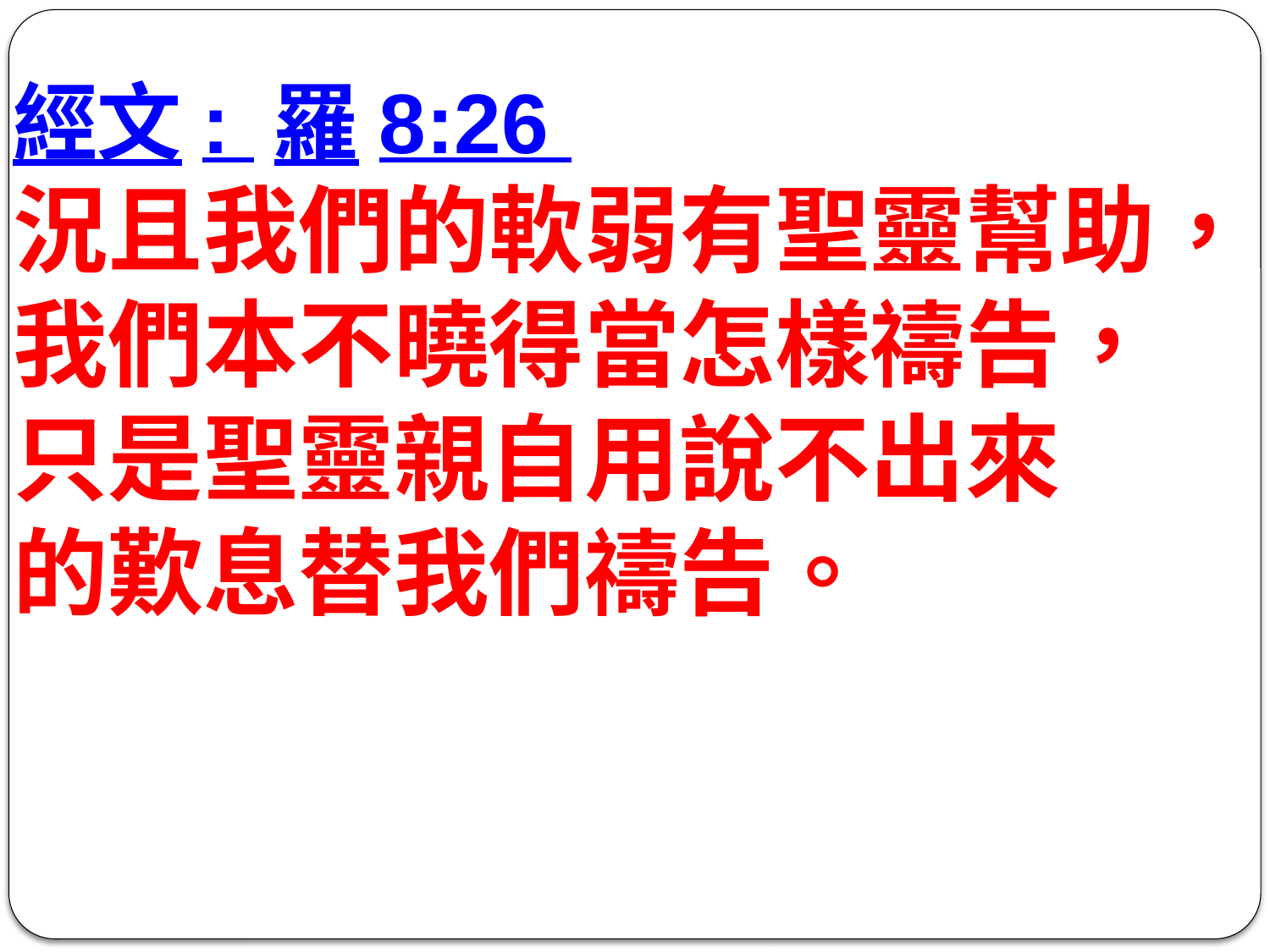

經文: 羅8:26
況且我們的軟弱有聖靈幫助，我們本不曉得當怎樣禱告，
只是聖靈親自用說不出來
的歎息替我們禱告。